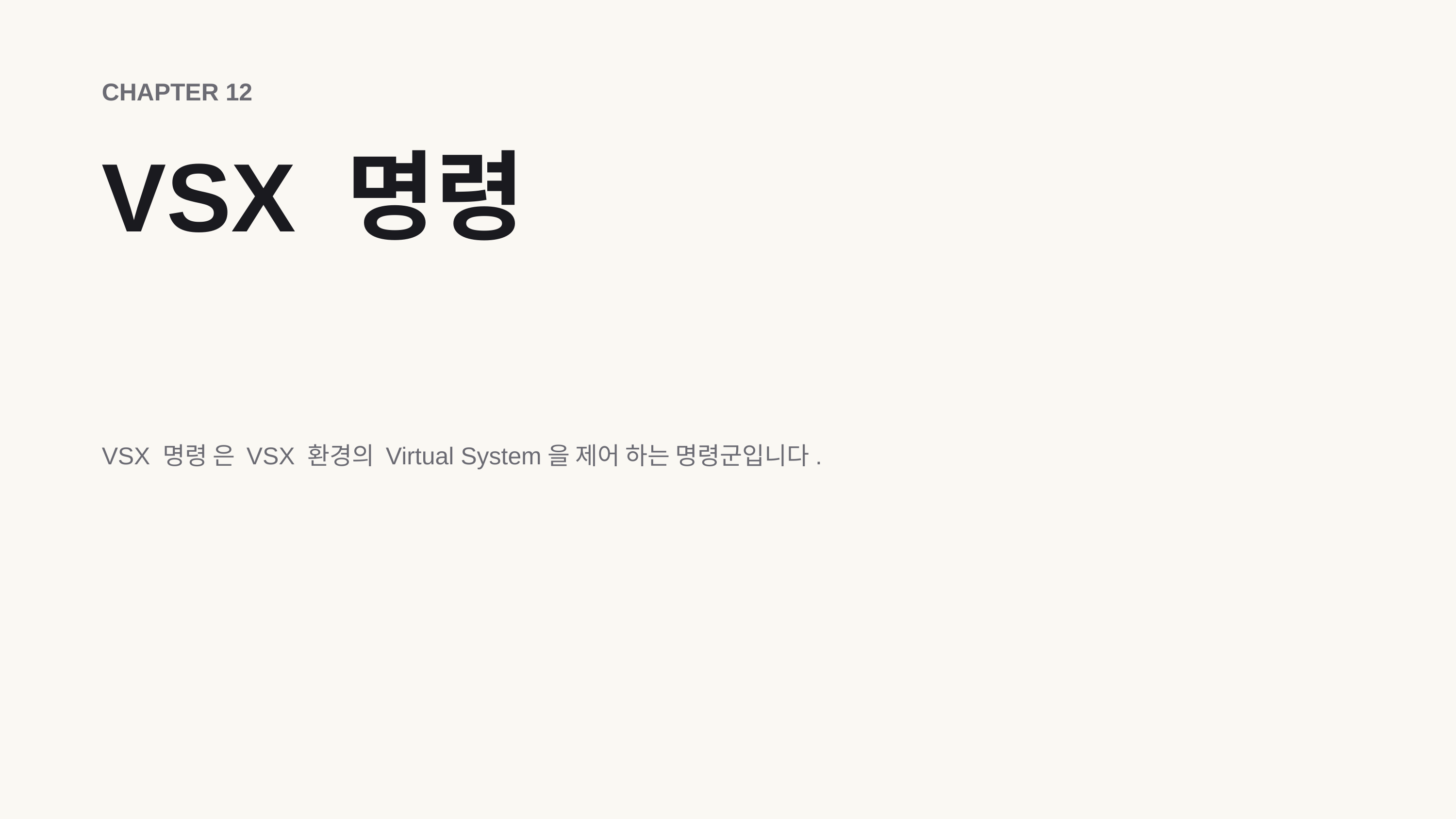

CHAPTER 12
VSX 명령
VSX 명령 은 VSX 환경의 Virtual System을 제어 하는 명령군입니다.